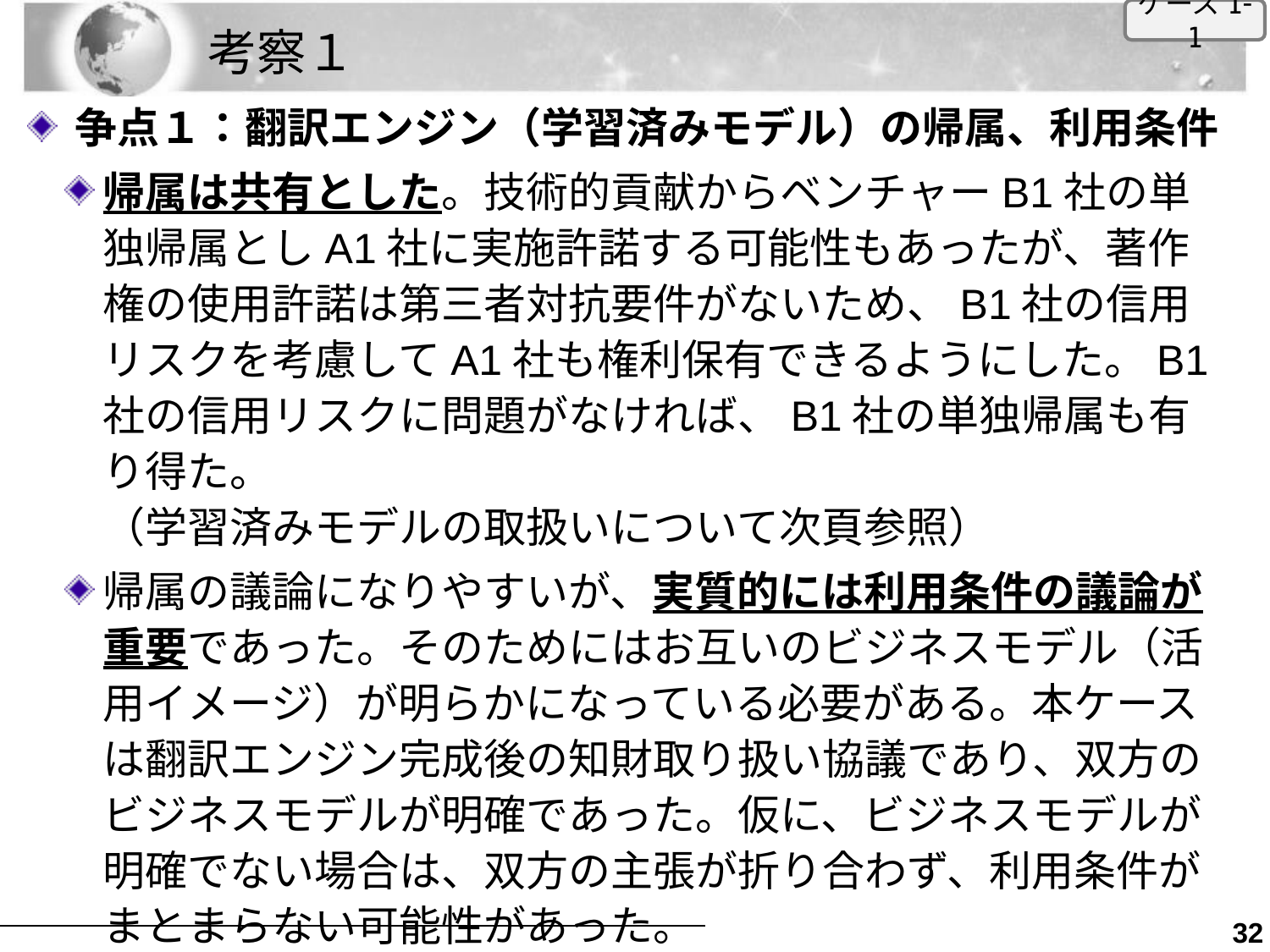

ケース1-1
# 考察１
争点１：翻訳エンジン（学習済みモデル）の帰属、利用条件
帰属は共有とした。技術的貢献からベンチャーB1社の単独帰属としA1社に実施許諾する可能性もあったが、著作権の使用許諾は第三者対抗要件がないため、B1社の信用リスクを考慮してA1社も権利保有できるようにした。B1社の信用リスクに問題がなければ、B1社の単独帰属も有り得た。
（学習済みモデルの取扱いについて次頁参照）
帰属の議論になりやすいが、実質的には利用条件の議論が重要であった。そのためにはお互いのビジネスモデル（活用イメージ）が明らかになっている必要がある。本ケースは翻訳エンジン完成後の知財取り扱い協議であり、双方のビジネスモデルが明確であった。仮に、ビジネスモデルが明確でない場合は、双方の主張が折り合わず、利用条件がまとまらない可能性があった。

32